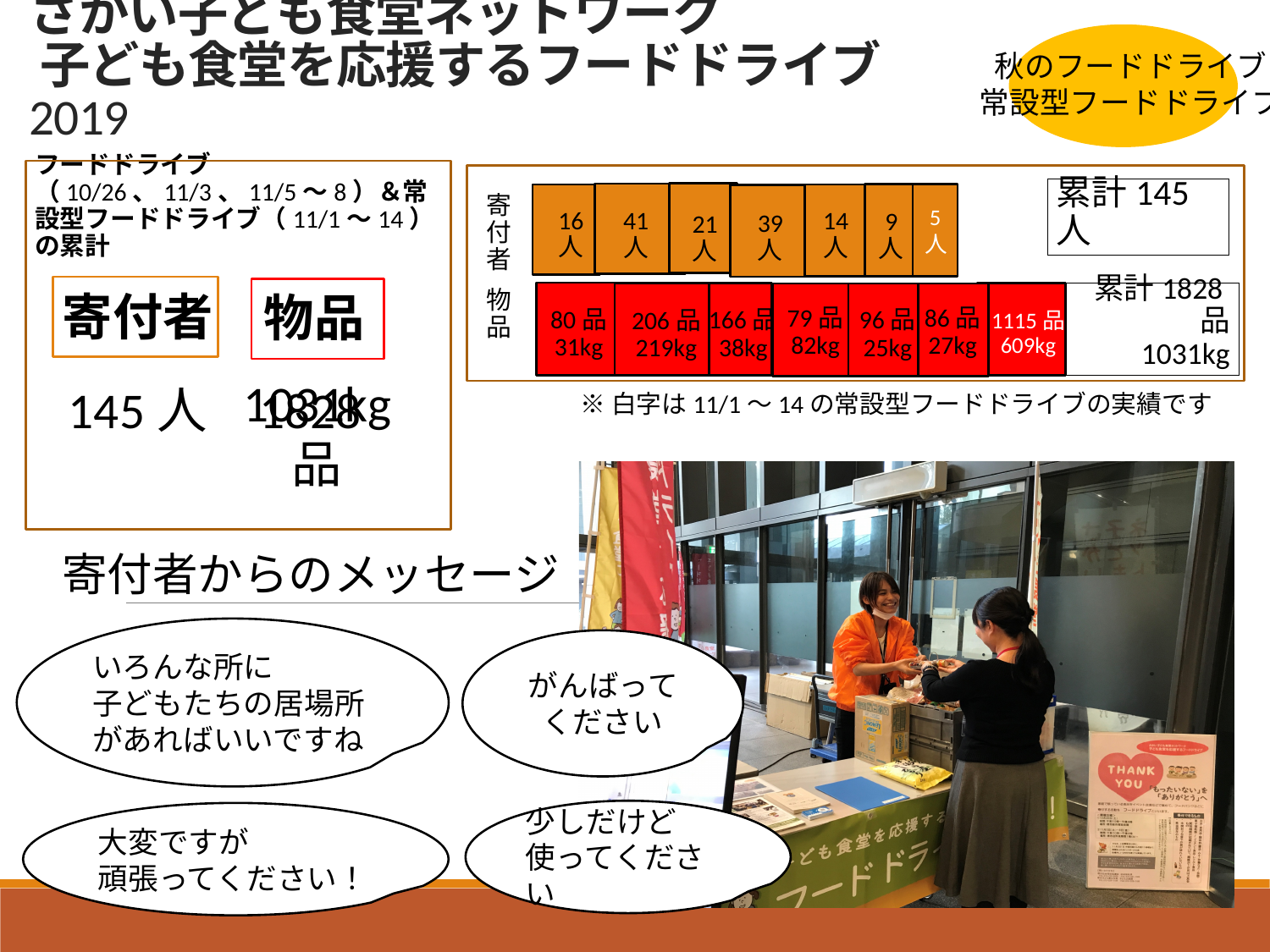

# さかい子ども食堂ネットワーク 子ども食堂を応援するフードドライブ2019

秋のフードドライブ
常設型フードドライブ

累計145人

16
人
寄付者
物
品

80品
31kg
累計1828品
1031kg
フードドライブ（10/26、11/3、11/5～8）＆常設型フードドライブ（11/1～14）の累計

5
人

41
人
14
人
9
人
39
人
21
人
寄付者
物品

1115品
609kg
79品
82kg
86品
27kg
166品
38kg
96品
25kg
206品
219kg
1031kg
※白字は11/1～14の常設型フードドライブの実績です
145人
1828品

寄付者からのメッセージ
いろんな所に
子どもたちの居場所があればいいですね
がんばってください
少しだけど
使ってください
大変ですが
頑張ってください！